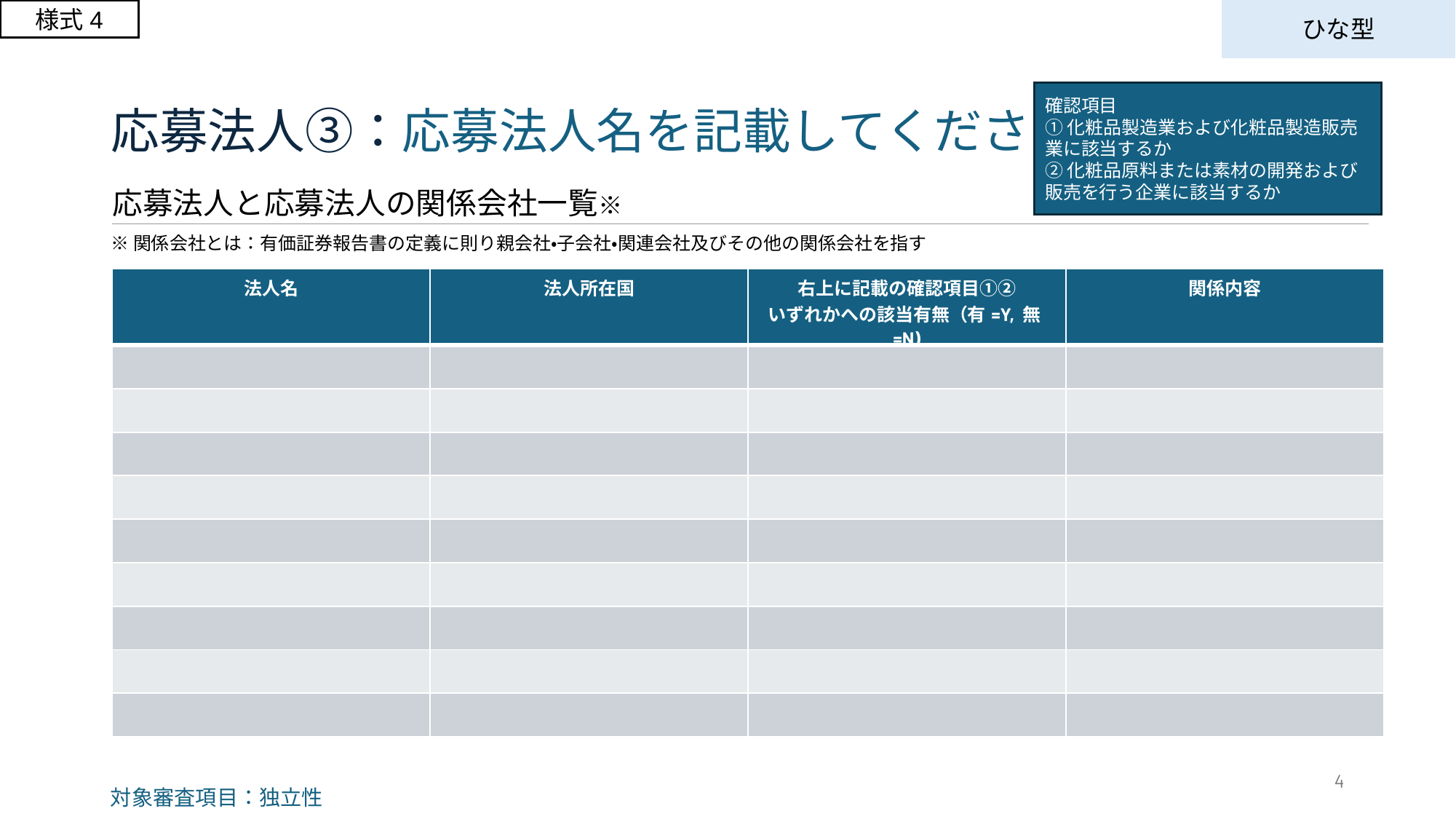

様式4
ひな型

応募法人③：応募法人名を記載してください
確認項目
①化粧品製造業および化粧品製造販売業に該当するか
②化粧品原料または素材の開発および販売を行う企業に該当するか
応募法人と応募法人の関係会社一覧※
※関係会社とは：有価証券報告書の定義に則り親会社・子会社・関連会社及びその他の関係会社を指す
| 法人名 | 法人所在国 | 右上に記載の確認項目①② いずれかへの該当有無（有=Y, 無=N) | 関係内容 |
| --- | --- | --- | --- |
|  |  |  |  |
|  |  |  |  |
|  |  |  |  |
|  |  |  |  |
|  |  |  |  |
|  |  |  |  |
|  |  |  |  |
|  |  |  |  |
|  |  |  |  |
4
対象審査項目：独立性